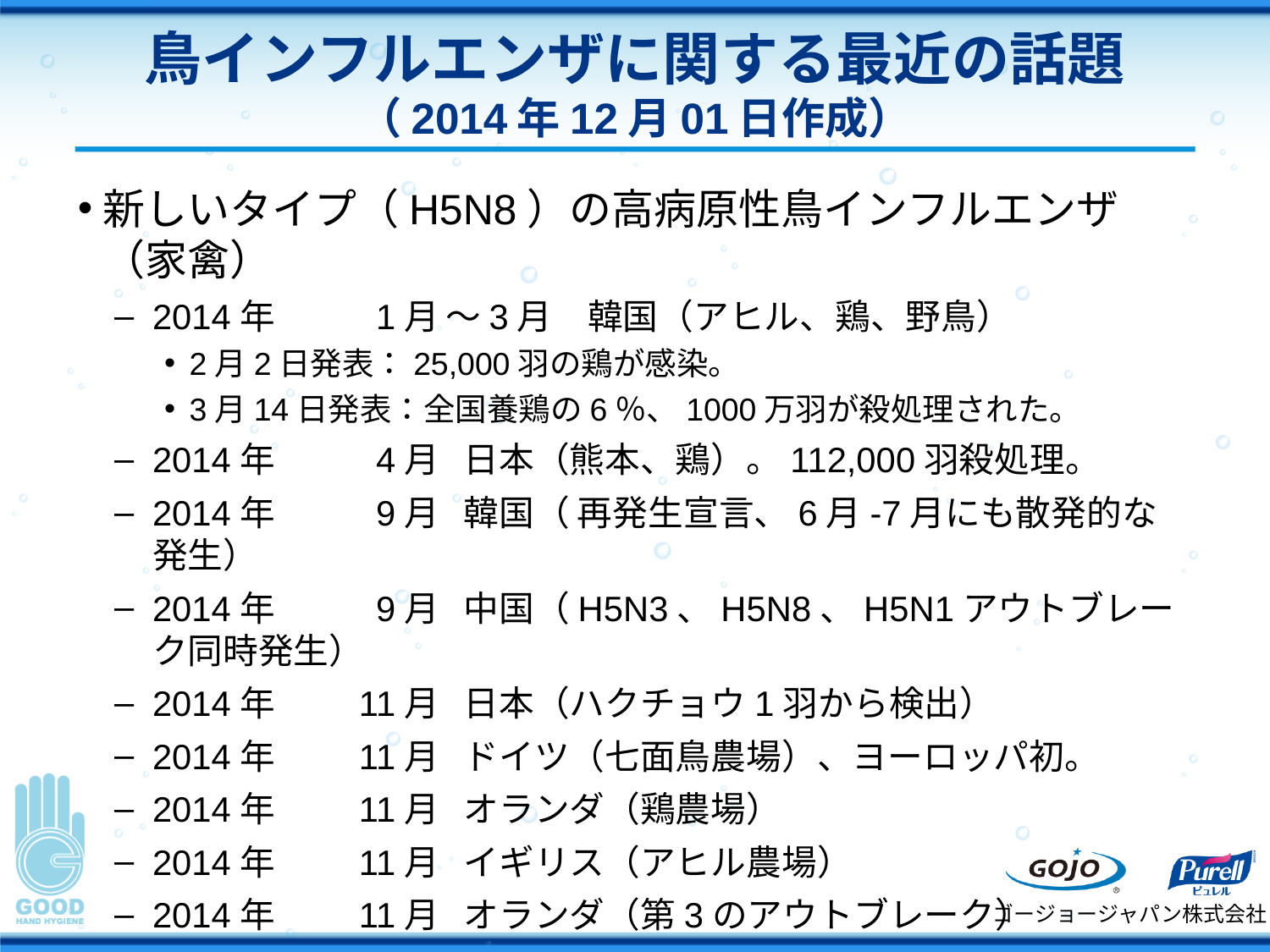

# 鳥インフルエンザに関する最近の話題 （2014年12月01日作成）
新しいタイプ（H5N8）の高病原性鳥インフルエンザ（家禽）
2014年	1月	～	3月　韓国（アヒル、鶏、野鳥）
2月2日発表：25,000羽の鶏が感染。
3月14日発表：全国養鶏の6％、1000万羽が殺処理された。
2014年	4月	日本（熊本、鶏）。112,000羽殺処理。
2014年	9月	韓国（ 再発生宣言、6月-7月にも散発的な発生）
2014年	9月	中国（H5N3、H5N8、H5N1アウトブレーク同時発生）
2014年	11月	日本（ハクチョウ1羽から検出）
2014年	11月	ドイツ（七面鳥農場）、ヨーロッパ初。
2014年	11月	オランダ（鶏農場）
2014年	11月	イギリス（アヒル農場）
2014年	11月	オランダ（第3のアウトブレーク）